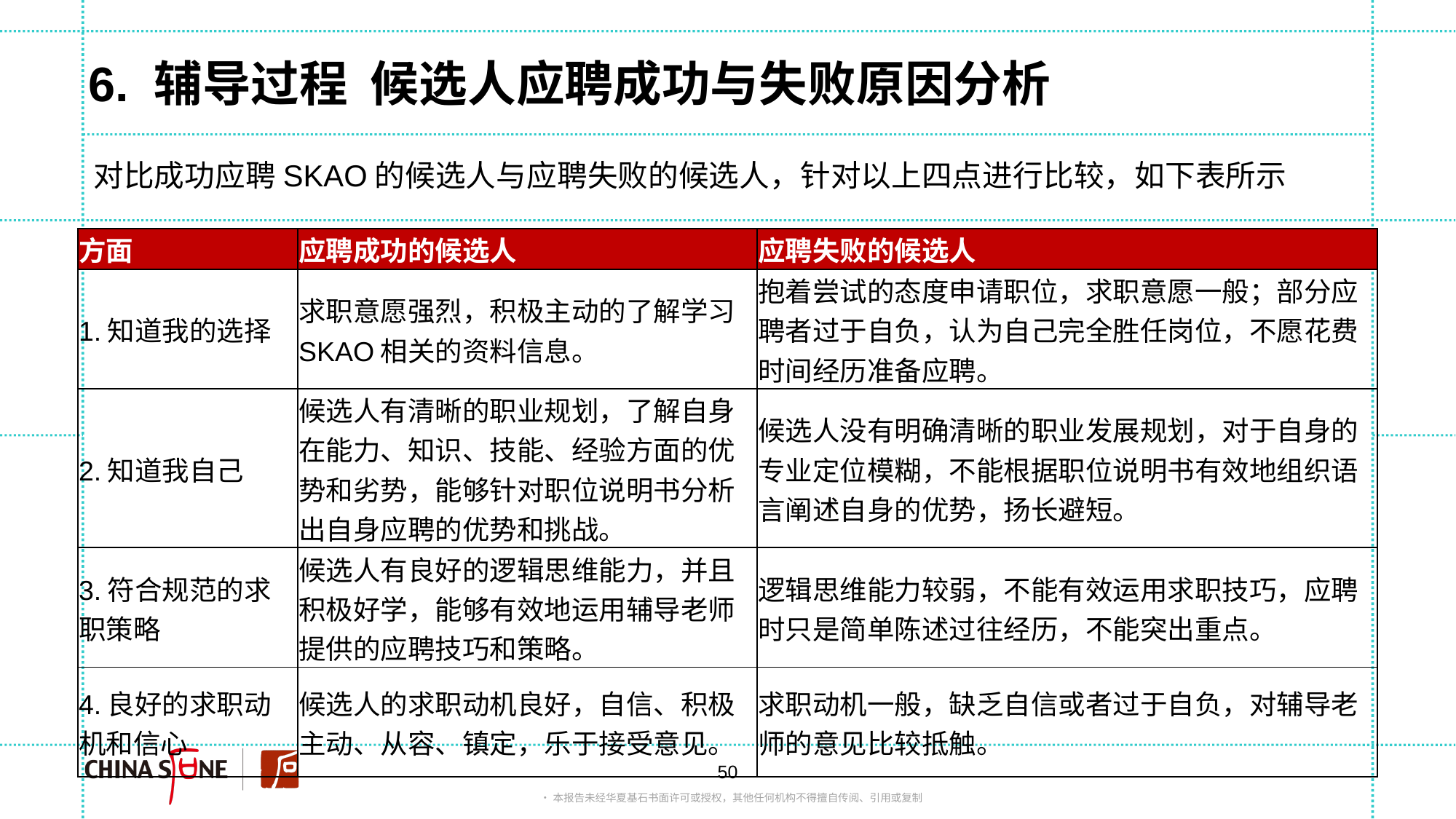

# 6. 辅导过程  候选人应聘成功与失败原因分析
对比成功应聘SKAO的候选人与应聘失败的候选人，针对以上四点进行比较，如下表所示

| 方面 | 应聘成功的候选人 | 应聘失败的候选人 |
| --- | --- | --- |
| 1.知道我的选择 | 求职意愿强烈，积极主动的了解学习SKAO相关的资料信息。 | 抱着尝试的态度申请职位，求职意愿一般；部分应聘者过于自负，认为自己完全胜任岗位，不愿花费时间经历准备应聘。 |
| 2.知道我自己 | 候选人有清晰的职业规划，了解自身在能力、知识、技能、经验方面的优势和劣势，能够针对职位说明书分析出自身应聘的优势和挑战。 | 候选人没有明确清晰的职业发展规划，对于自身的专业定位模糊，不能根据职位说明书有效地组织语言阐述自身的优势，扬长避短。 |
| 3.符合规范的求职策略 | 候选人有良好的逻辑思维能力，并且积极好学，能够有效地运用辅导老师提供的应聘技巧和策略。 | 逻辑思维能力较弱，不能有效运用求职技巧，应聘时只是简单陈述过往经历，不能突出重点。 |
| 4.良好的求职动机和信心 | 候选人的求职动机良好，自信、积极主动、从容、镇定，乐于接受意见。 | 求职动机一般，缺乏自信或者过于自负，对辅导老师的意见比较抵触。 |